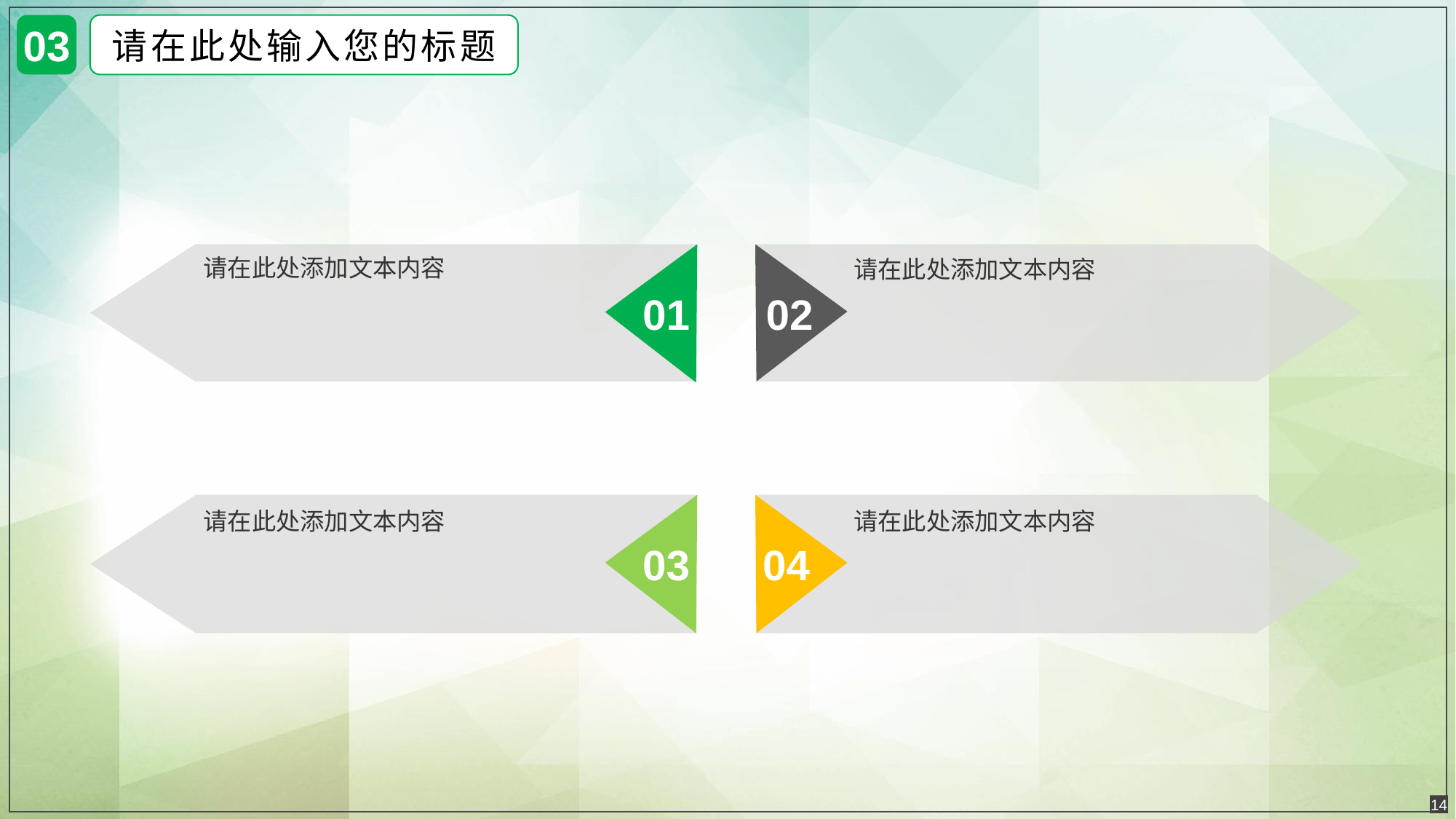

03
请在此处输入您的标题

01
02

请在此处添加文本内容
请在此处添加文本内容

03
04

请在此处添加文本内容
请在此处添加文本内容
14